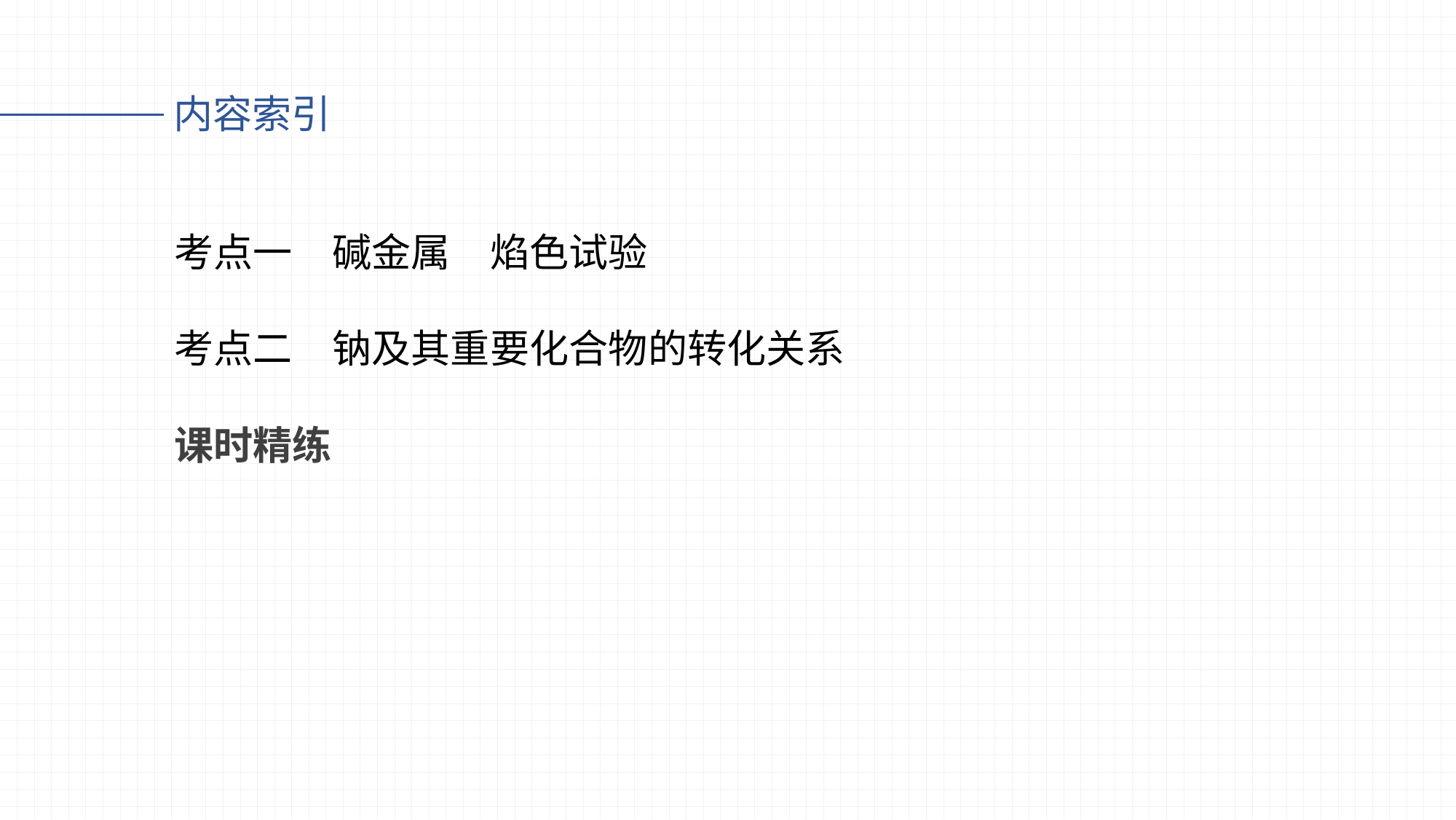

内容索引
考点一　碱金属　焰色试验
考点二　钠及其重要化合物的转化关系
课时精练